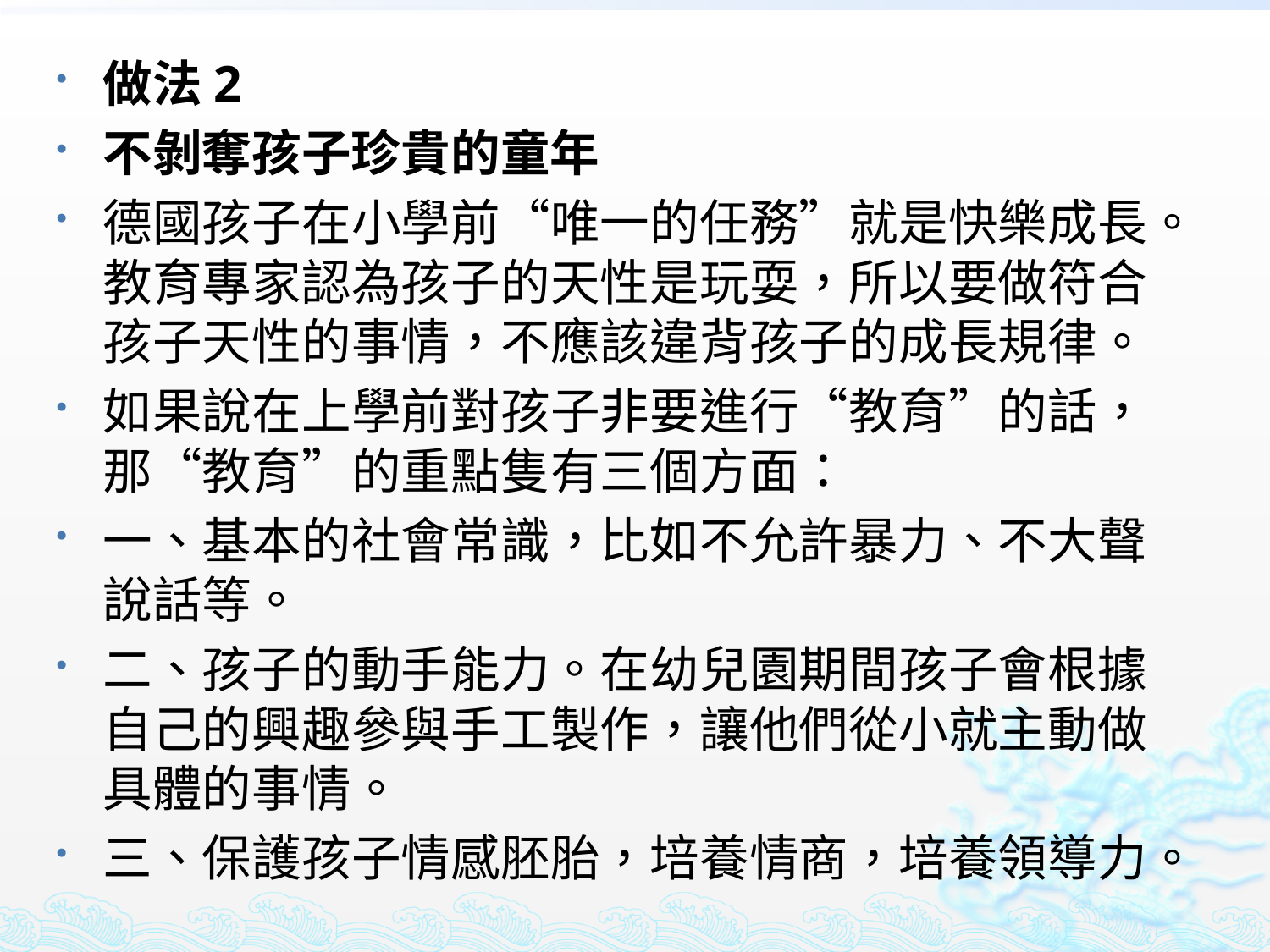

做法2
不剝奪孩子珍貴的童年
德國孩子在小學前“唯一的任務”就是快樂成長。教育專家認為孩子的天性是玩耍，所以要做符合孩子天性的事情，不應該違背孩子的成長規律。
如果說在上學前對孩子非要進行“教育”的話，那“教育”的重點隻有三個方面：
一、基本的社會常識，比如不允許暴力、不大聲說話等。
二、孩子的動手能力。在幼兒園期間孩子會根據自己的興趣參與手工製作，讓他們從小就主動做具體的事情。
三、保護孩子情感胚胎，培養情商，培養領導力。